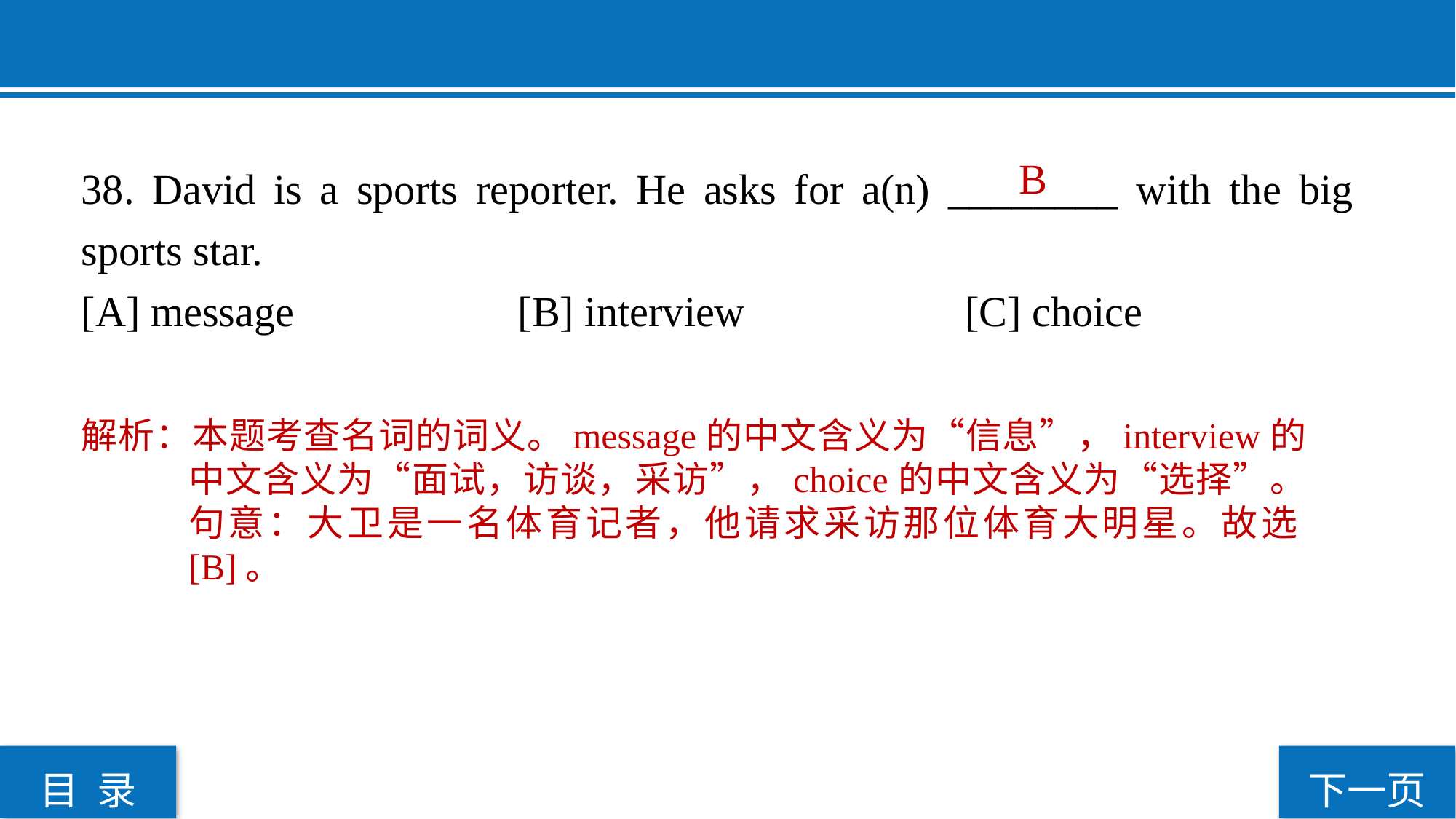

B
38. David is a sports reporter. He asks for a(n) ________ with the big sports star.
[A] message 		[B] interview		 [C] choice
解析：本题考查名词的词义。message的中文含义为“信息”，interview的中文含义为“面试，访谈，采访”，choice的中文含义为“选择”。句意：大卫是一名体育记者，他请求采访那位体育大明星。故选[B]。